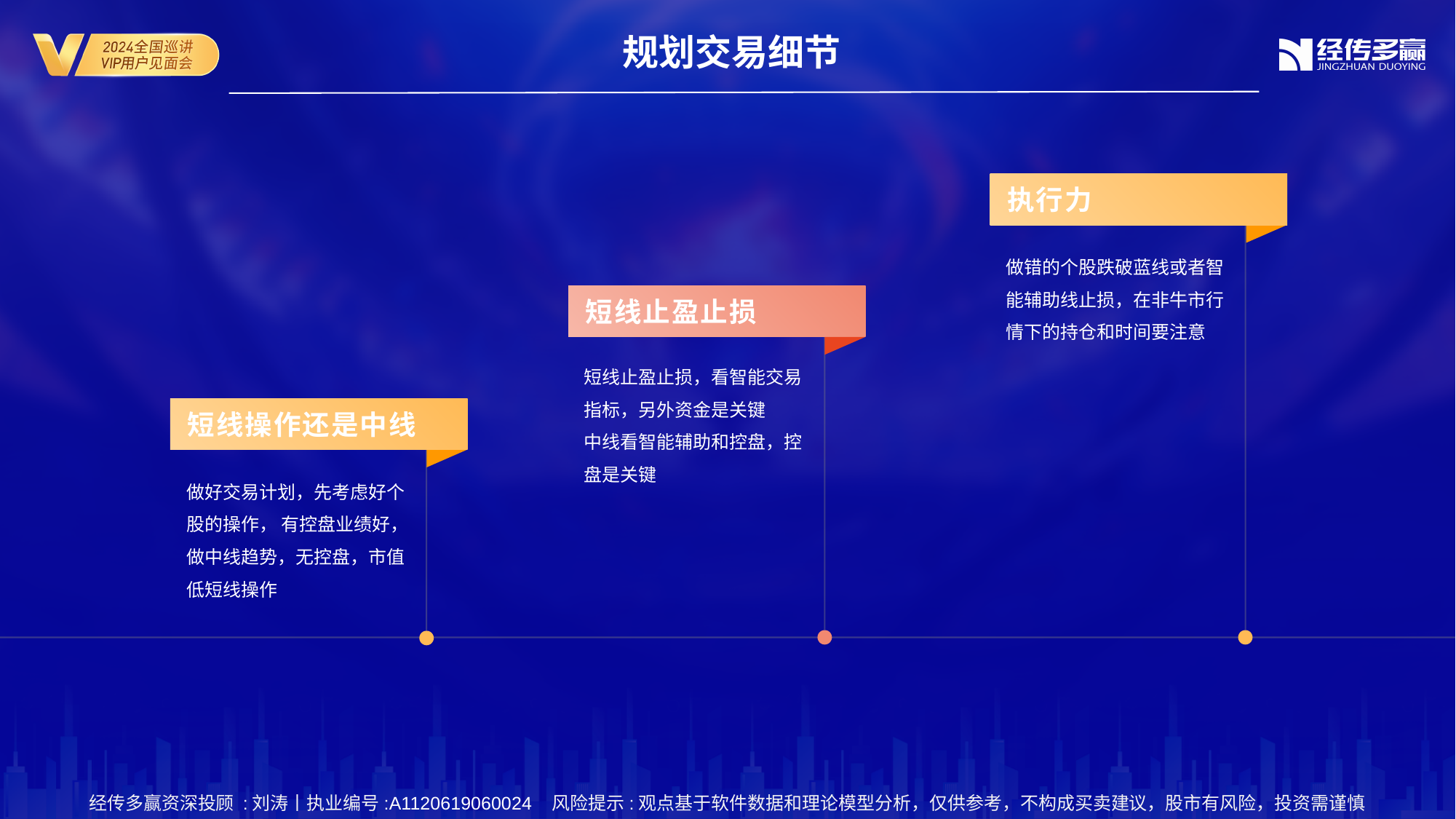

规划交易细节
执行力

做错的个股跌破蓝线或者智能辅助线止损，在非牛市行情下的持仓和时间要注意
短线止盈止损

短线止盈止损，看智能交易指标，另外资金是关键
中线看智能辅助和控盘，控盘是关键
短线操作还是中线

做好交易计划，先考虑好个股的操作， 有控盘业绩好，做中线趋势，无控盘，市值低短线操作

经传多赢资深投顾 :刘涛丨执业编号:A1120619060024   风险提示:观点基于软件数据和理论模型分析，仅供参考，不构成买卖建议，股市有风险，投资需谨慎